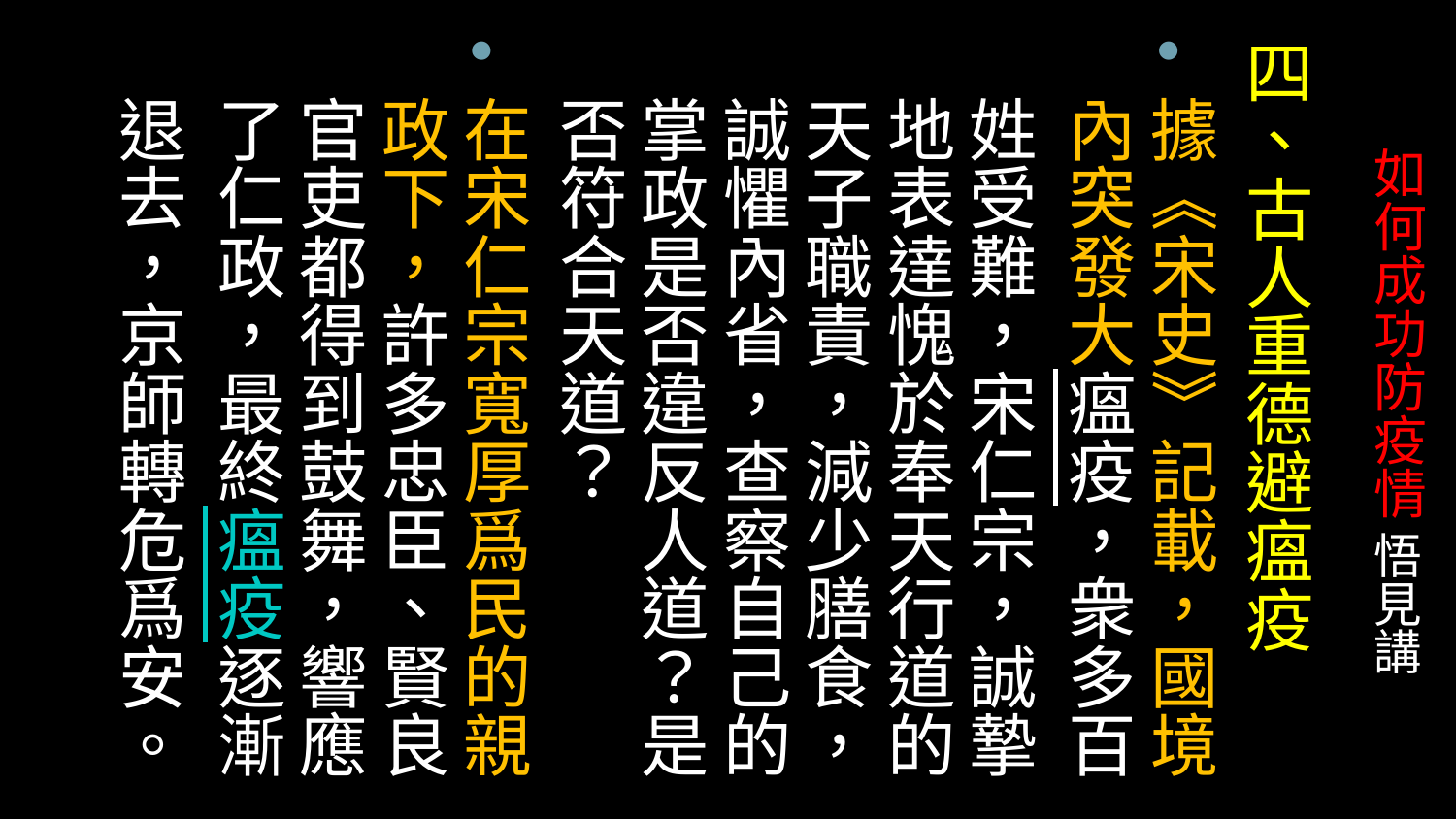

四、古人重德避瘟疫
據《宋史》記載，國境內突發大瘟疫，衆多百姓受難，宋仁宗，誠摯地表達愧於奉天行道的天子職責，減少膳食，誠懼內省，查察自己的掌政是否違反人道？是否符合天道？
在宋仁宗寬厚爲民的親政下，許多忠臣、賢良官吏都得到鼓舞，響應了仁政，最終瘟疫逐漸退去，京師轉危爲安。

# 如何成功防疫情 悟見講